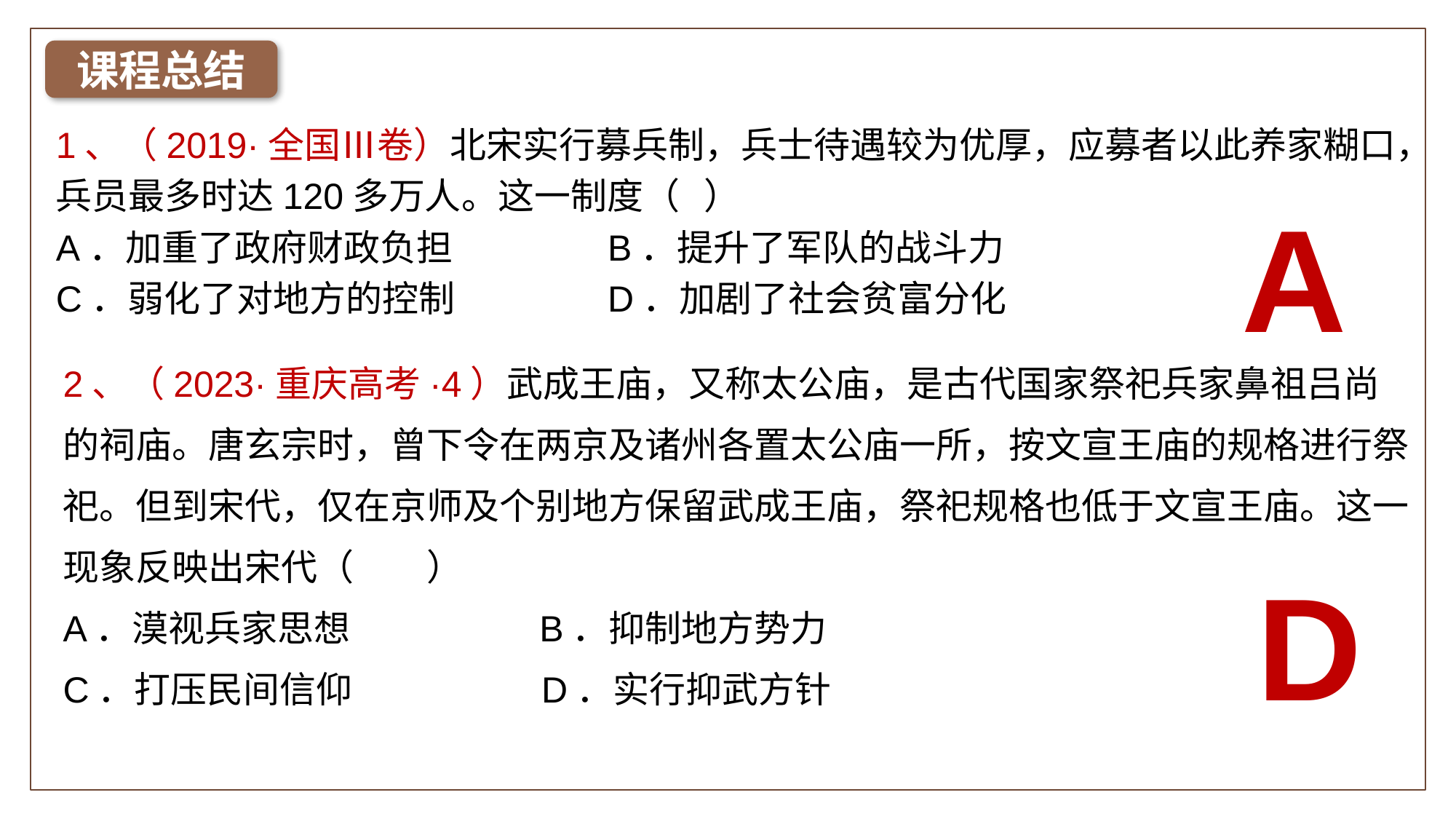

课程总结
1、（2019·全国Ⅲ卷）北宋实行募兵制，兵士待遇较为优厚，应募者以此养家糊口，兵员最多时达120多万人。这一制度（   ）
A．加重了政府财政负担	             B．提升了军队的战斗力
C．弱化了对地方的控制	             D．加剧了社会贫富分化
A
2、（2023·重庆高考·4）武成王庙，又称太公庙，是古代国家祭祀兵家鼻祖吕尚的祠庙。唐玄宗时，曾下令在两京及诸州各置太公庙一所，按文宣王庙的规格进行祭祀。但到宋代，仅在京师及个别地方保留武成王庙，祭祀规格也低于文宣王庙。这一现象反映出宋代（　　）
A．漠视兵家思想                      B．抑制地方势力
C．打压民间信仰                      D．实行抑武方针
D